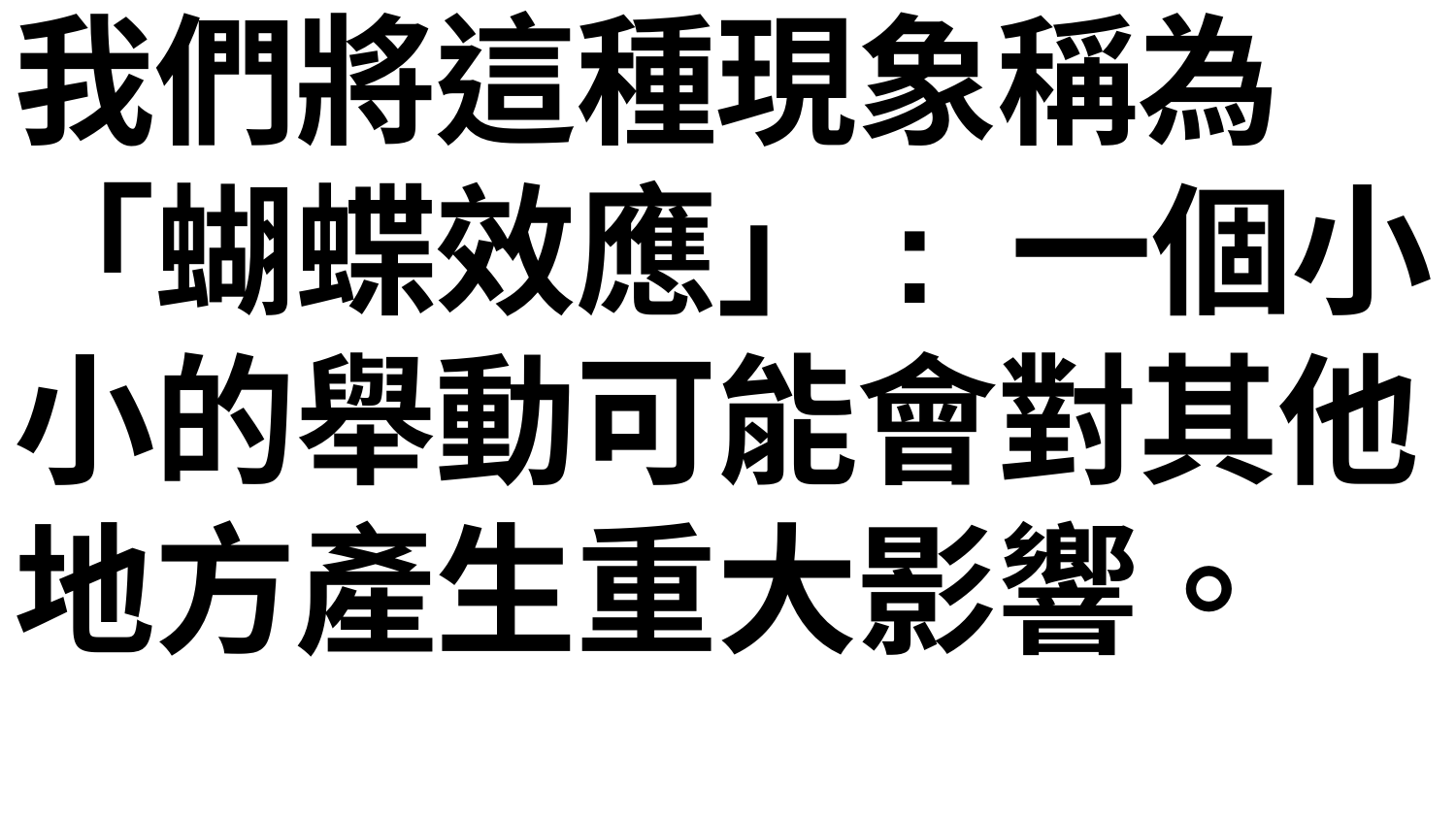

我們將這種現象稱為「蝴蝶效應」: 一個小小的舉動可能會對其他地方產生重大影響。